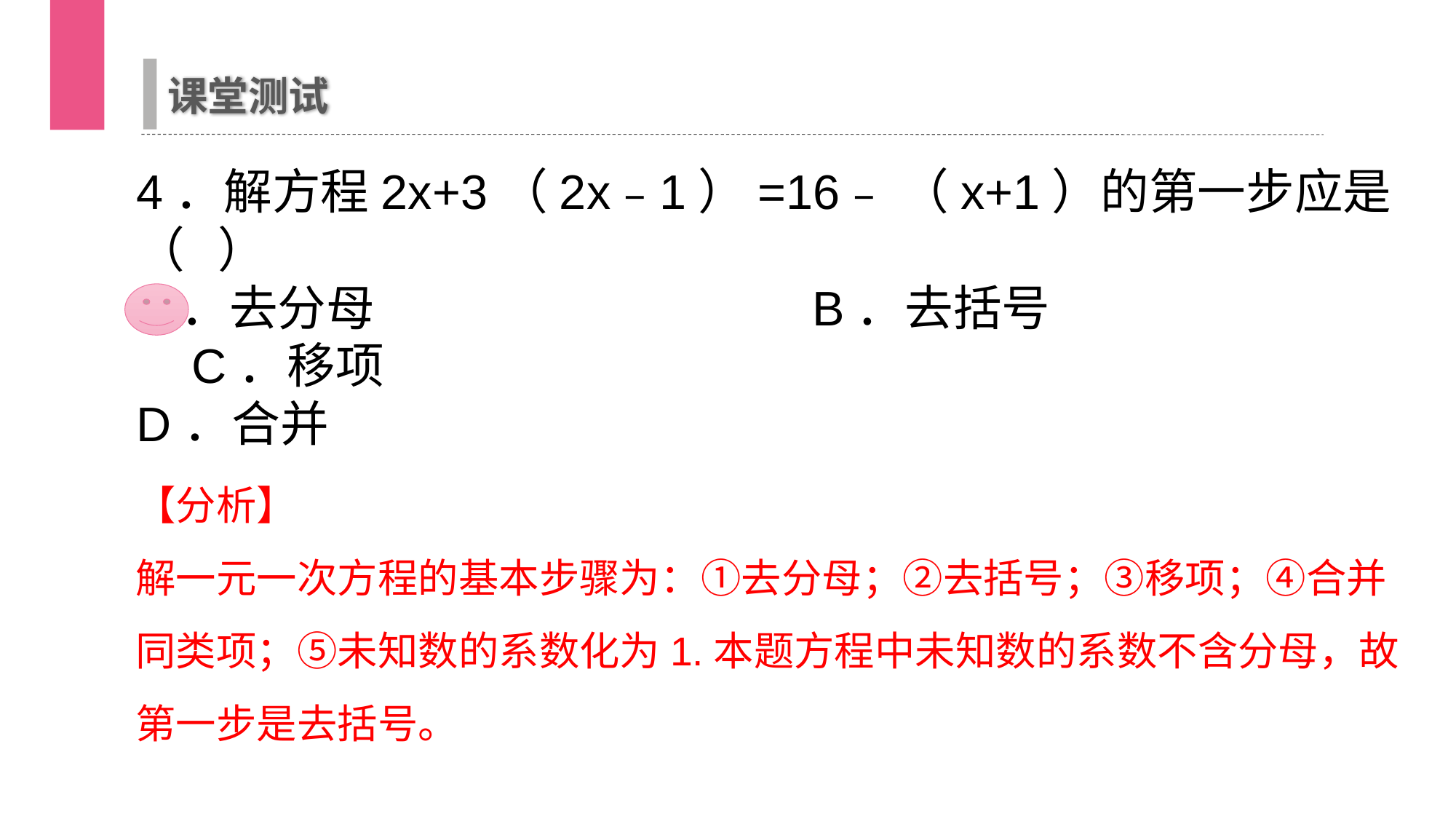

课堂测试
4．解方程2x+3（2x﹣1）=16﹣（x+1）的第一步应是（   ）
A．去分母                                       B．去括号                                       C．移项
D．合并

【分析】
解一元一次方程的基本步骤为：①去分母；②去括号；③移项；④合并同类项；⑤未知数的系数化为1.本题方程中未知数的系数不含分母，故第一步是去括号。